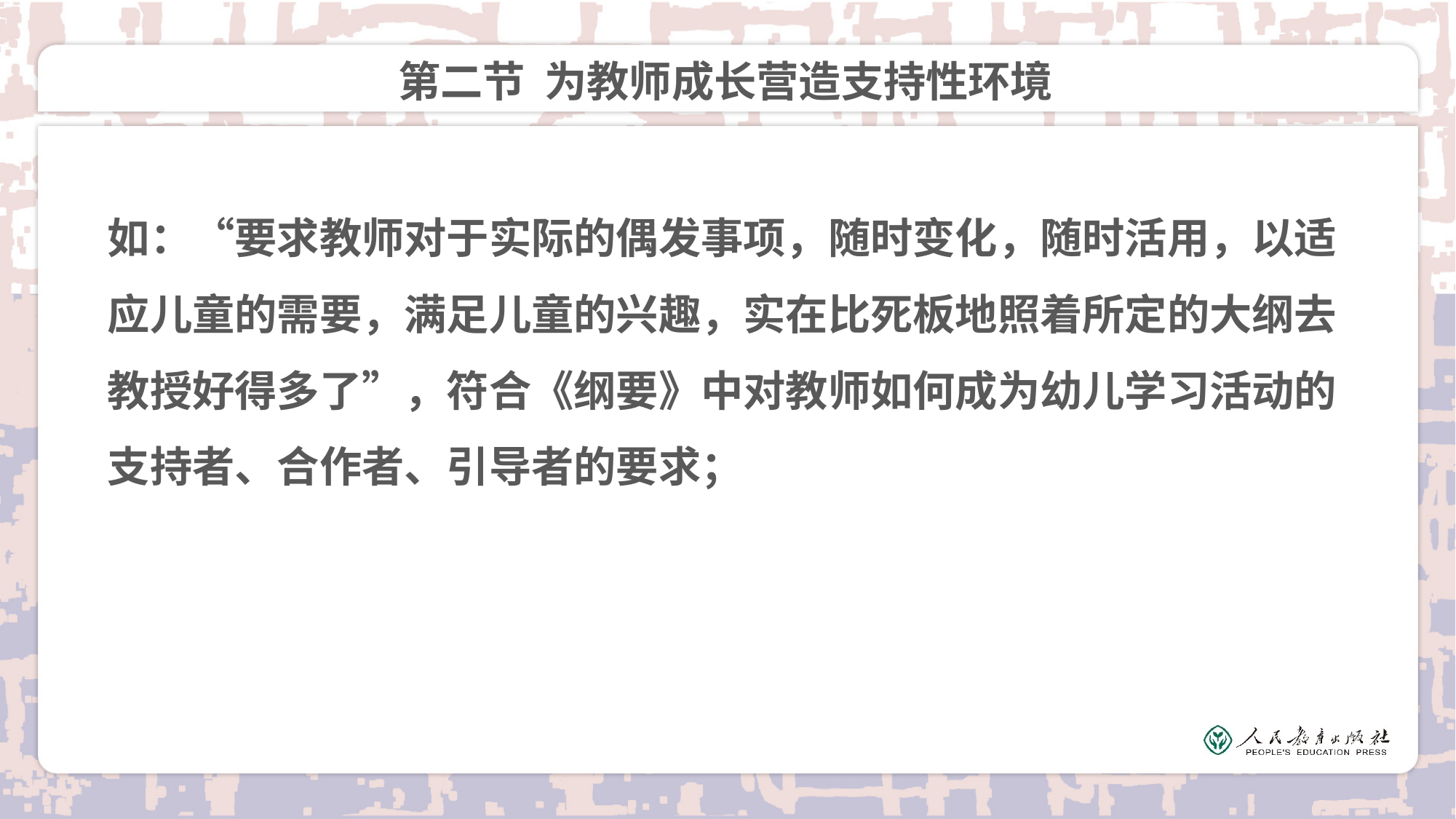

# 第二节  为教师成长营造支持性环境
如：“要求教师对于实际的偶发事项，随时变化，随时活用，以适应儿童的需要，满足儿童的兴趣，实在比死板地照着所定的大纲去教授好得多了”，符合《纲要》中对教师如何成为幼儿学习活动的支持者、合作者、引导者的要求；